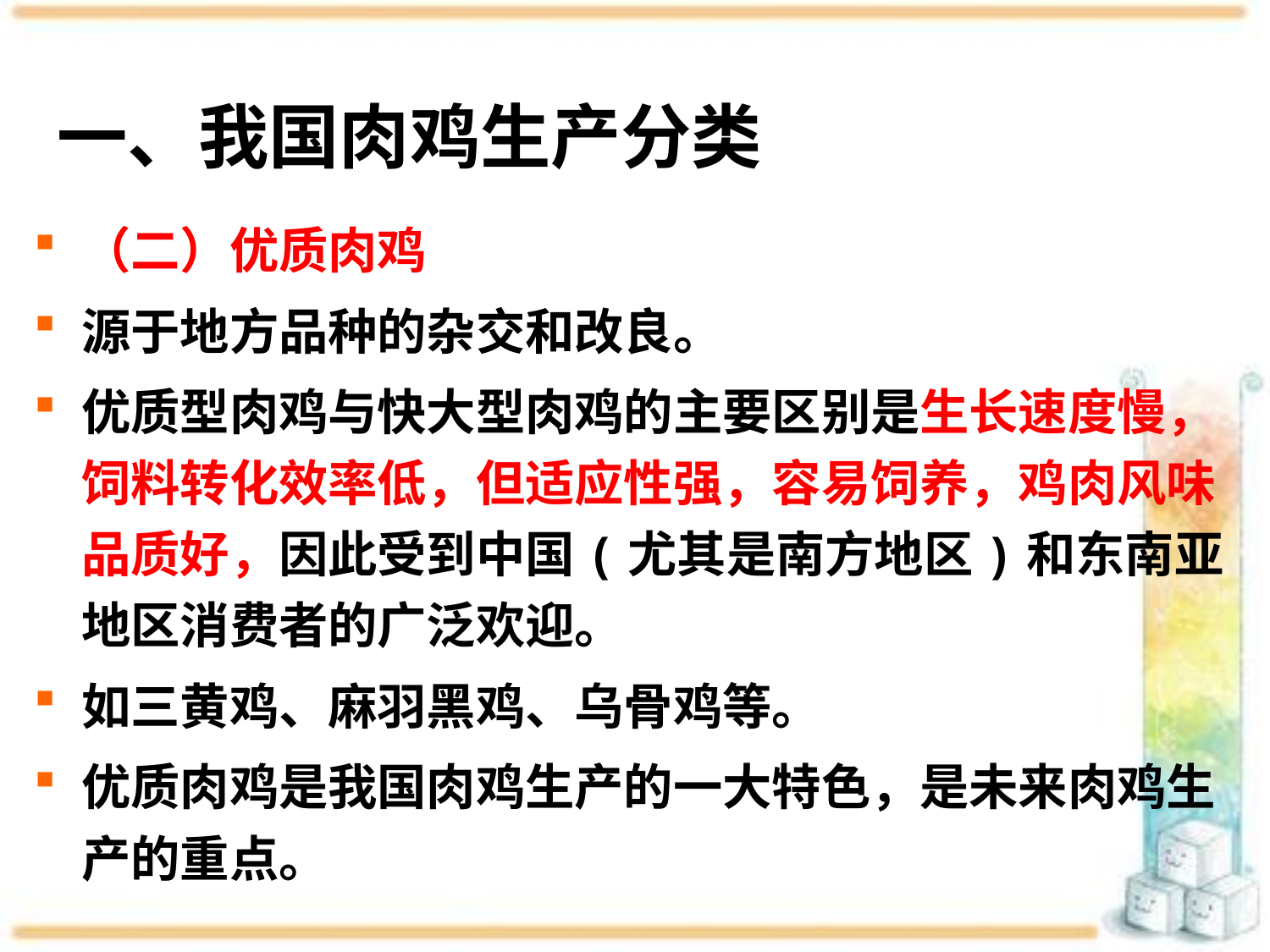

一、我国肉鸡生产分类
（二）优质肉鸡
源于地方品种的杂交和改良。
优质型肉鸡与快大型肉鸡的主要区别是生长速度慢，饲料转化效率低，但适应性强，容易饲养，鸡肉风味品质好，因此受到中国(尤其是南方地区)和东南亚地区消费者的广泛欢迎。
如三黄鸡、麻羽黑鸡、乌骨鸡等。
优质肉鸡是我国肉鸡生产的一大特色，是未来肉鸡生产的重点。